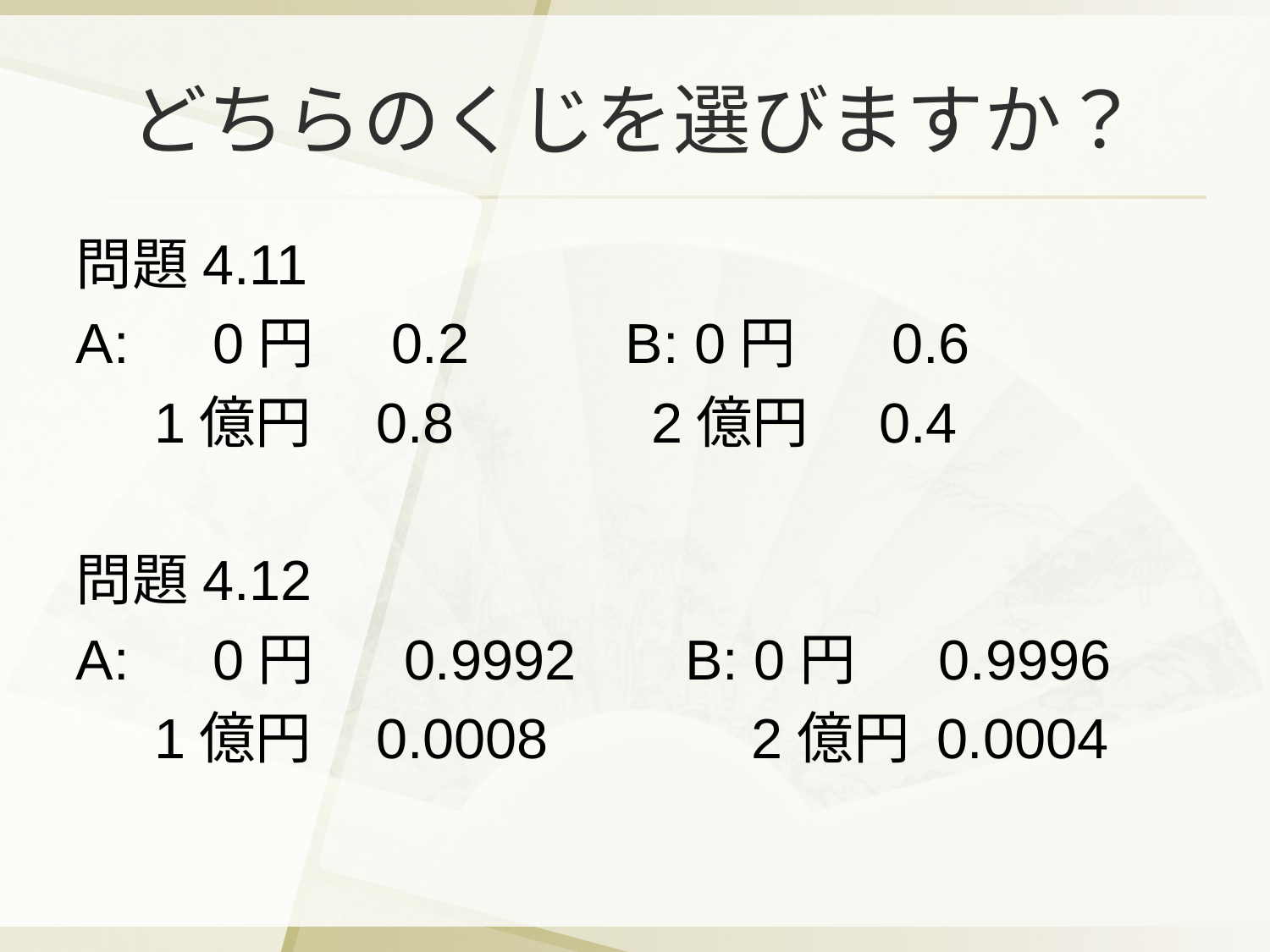

# どちらのくじを選びますか？
問題4.11
A:　0円     0.2          B: 0円　  0.6
     1億円    0.8　　　2億円　0.4

問題4.12
A:　0円      0.9992       B: 0円　 0.9996
     1億円    0.0008             2億円 0.0004